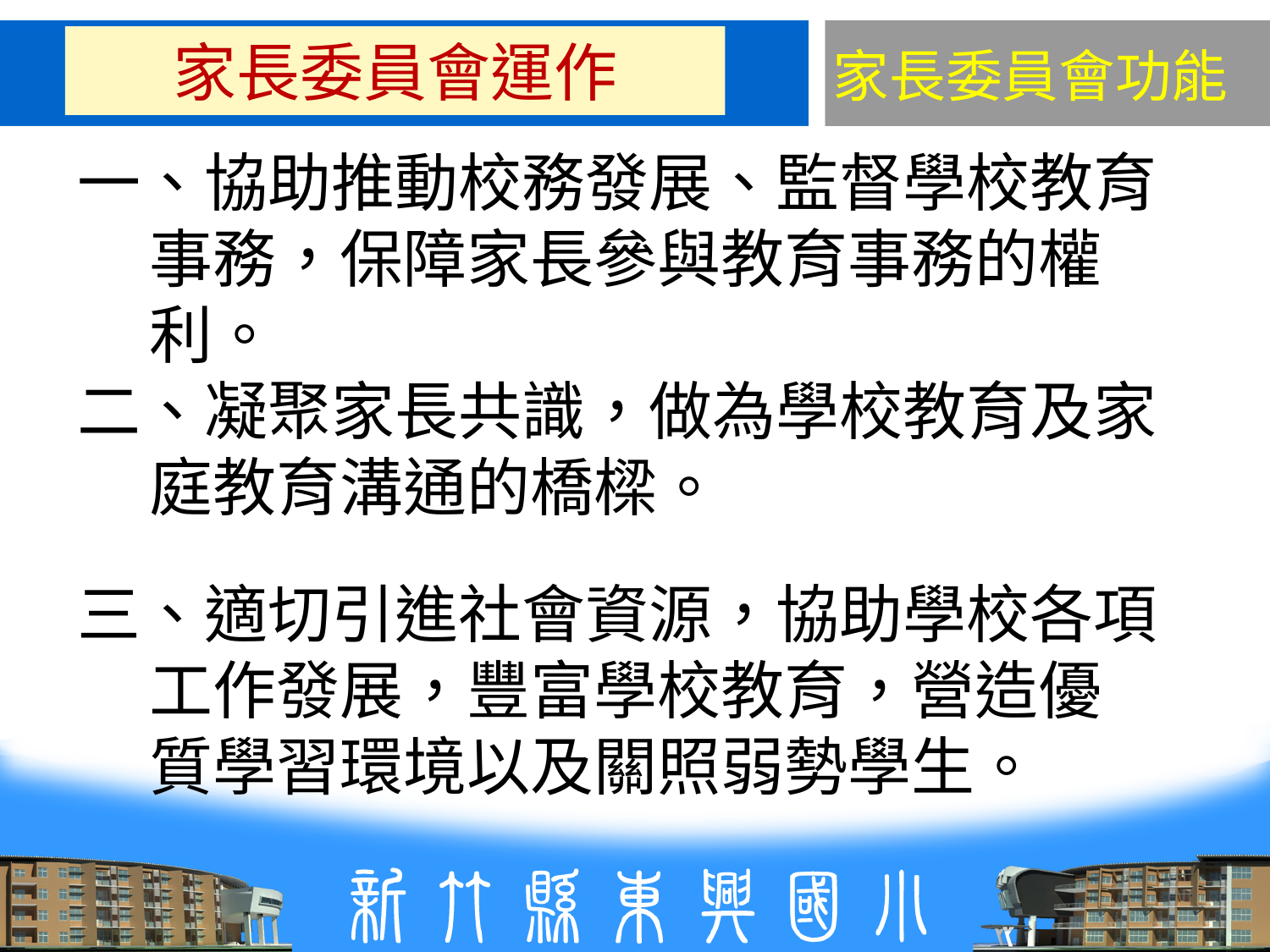

家長委員會運作
家長委員會功能
一、協助推動校務發展、監督學校教育
    事務，保障家長參與教育事務的權
    利。
二、凝聚家長共識，做為學校教育及家
    庭教育溝通的橋樑。

三、適切引進社會資源，協助學校各項
    工作發展，豐富學校教育，營造優
    質學習環境以及關照弱勢學生。